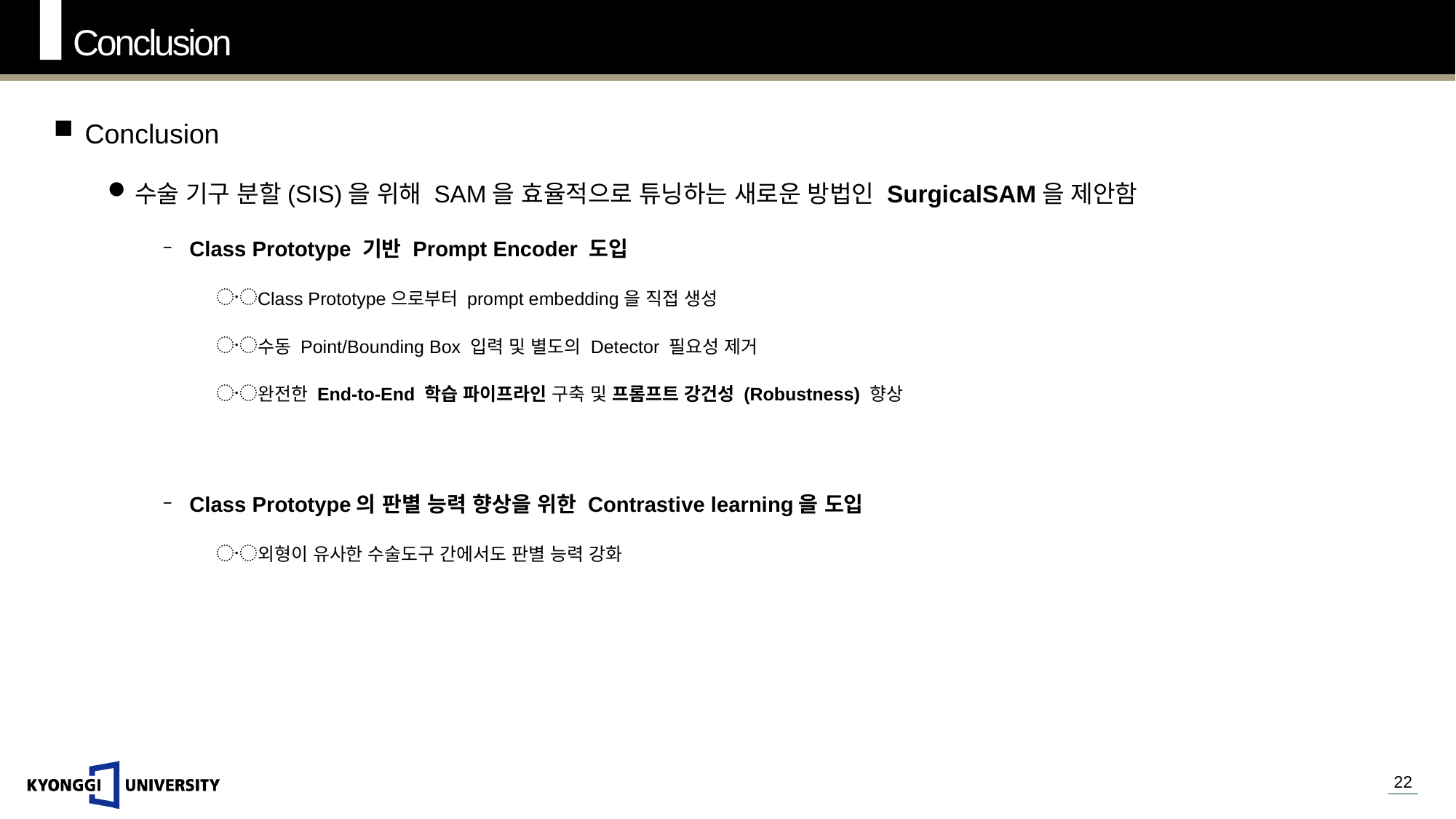

Conclusion
Conclusion
수술 기구 분할(SIS)을 위해 SAM을 효율적으로 튜닝하는 새로운 방법인 SurgicalSAM을 제안함
Class Prototype 기반 Prompt Encoder 도입
Class Prototype으로부터 prompt embedding을 직접 생성
수동 Point/Bounding Box 입력 및 별도의 Detector 필요성 제거
완전한 End-to-End 학습 파이프라인 구축 및 프롬프트 강건성 (Robustness) 향상

Class Prototype의 판별 능력 향상을 위한 Contrastive learning을 도입
외형이 유사한 수술도구 간에서도 판별 능력 강화